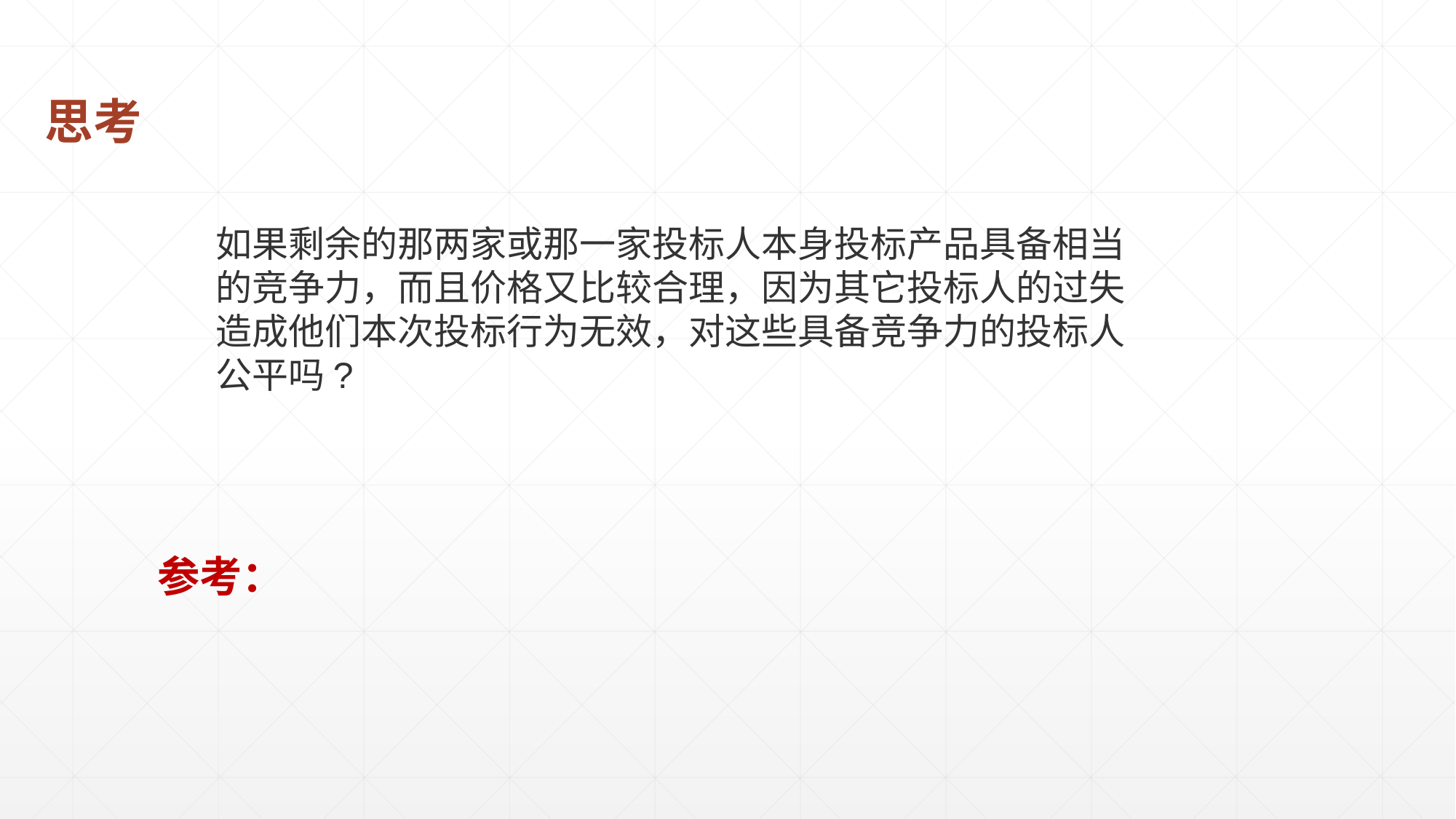

思考
如果剩余的那两家或那一家投标人本身投标产品具备相当的竞争力，而且价格又比较合理，因为其它投标人的过失造成他们本次投标行为无效，对这些具备竞争力的投标人公平吗?
参考：